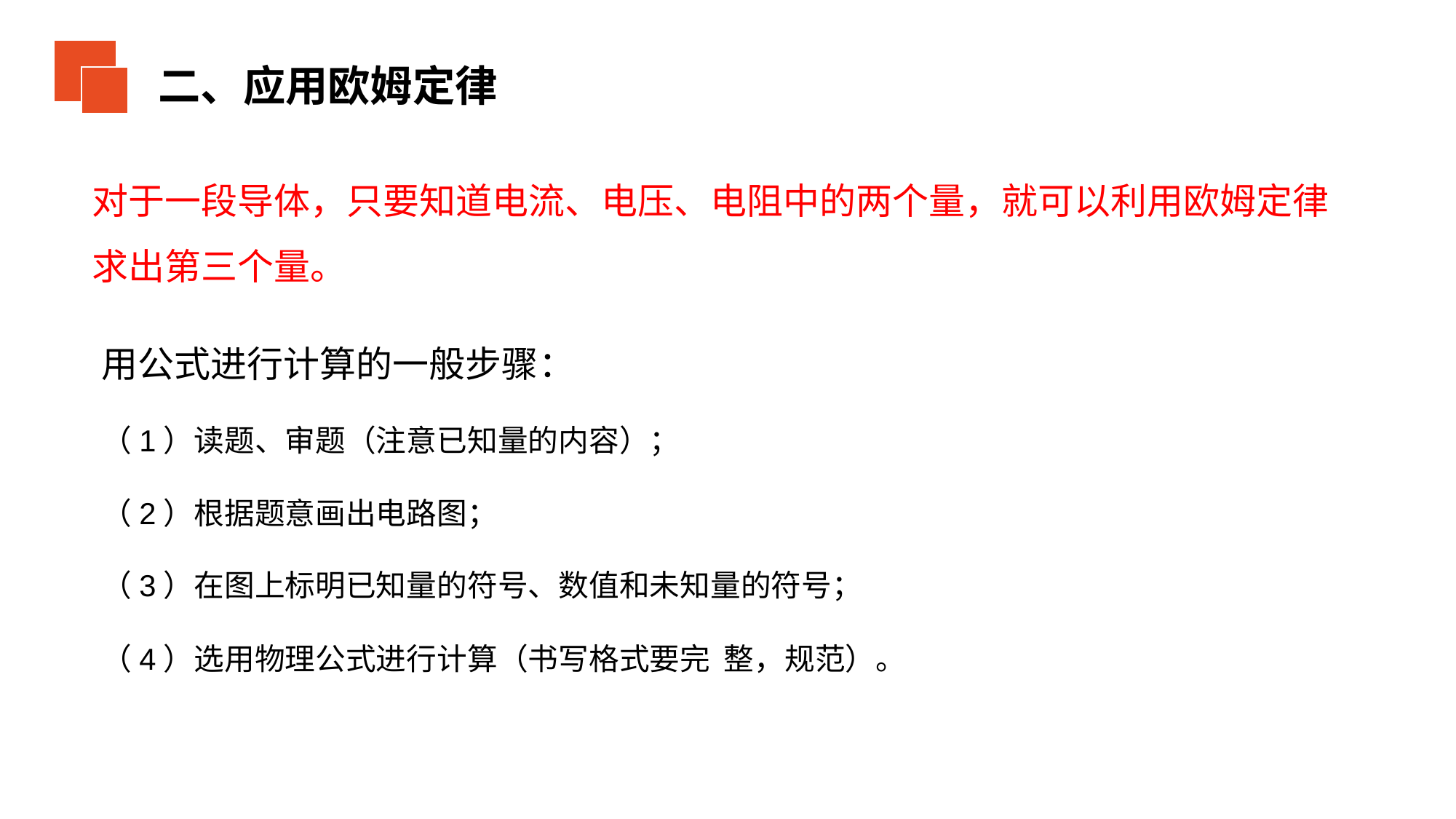

二、应用欧姆定律
对于一段导体，只要知道电流、电压、电阻中的两个量，就可以利用欧姆定律求出第三个量。
用公式进行计算的一般步骤：
（1）读题、审题（注意已知量的内容）；
（2）根据题意画出电路图；
（3）在图上标明已知量的符号、数值和未知量的符号；
（4）选用物理公式进行计算（书写格式要完  整，规范）。